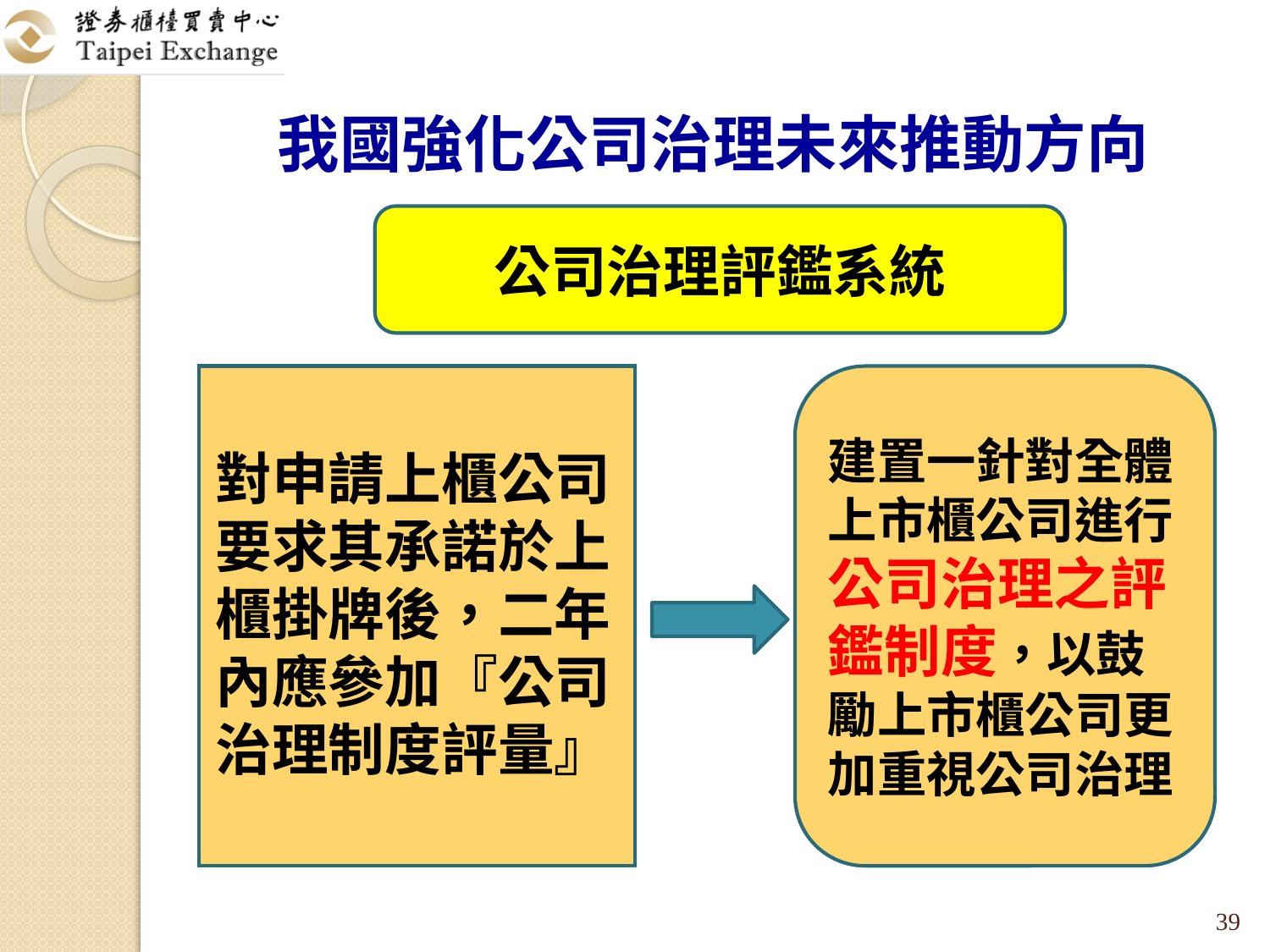

# 我國強化公司治理未來推動方向
公司治理評鑑系統
對申請上櫃公司要求其承諾於上櫃掛牌後，二年內應參加『公司治理制度評量』
建置一針對全體上市櫃公司進行公司治理之評鑑制度，以鼓勵上市櫃公司更加重視公司治理

39